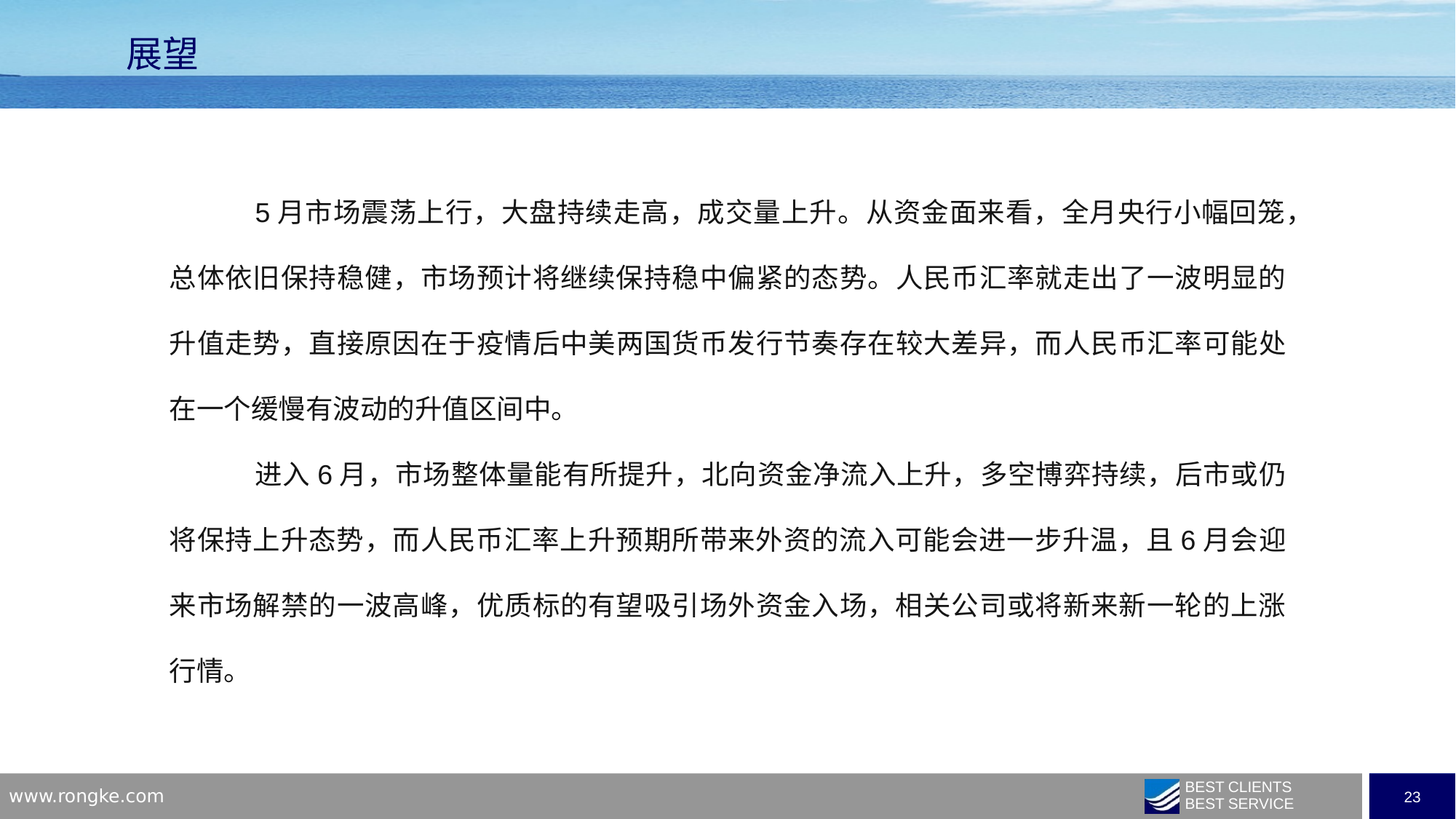

展望

5月市场震荡上行，大盘持续走高，成交量上升。从资金面来看，全月央行小幅回笼，总体依旧保持稳健，市场预计将继续保持稳中偏紧的态势。人民币汇率就走出了一波明显的升值走势，直接原因在于疫情后中美两国货币发行节奏存在较大差异，而人民币汇率可能处在一个缓慢有波动的升值区间中。
进入6月，市场整体量能有所提升，北向资金净流入上升，多空博弈持续，后市或仍将保持上升态势，而人民币汇率上升预期所带来外资的流入可能会进一步升温，且6月会迎来市场解禁的一波高峰，优质标的有望吸引场外资金入场，相关公司或将新来新一轮的上涨行情。